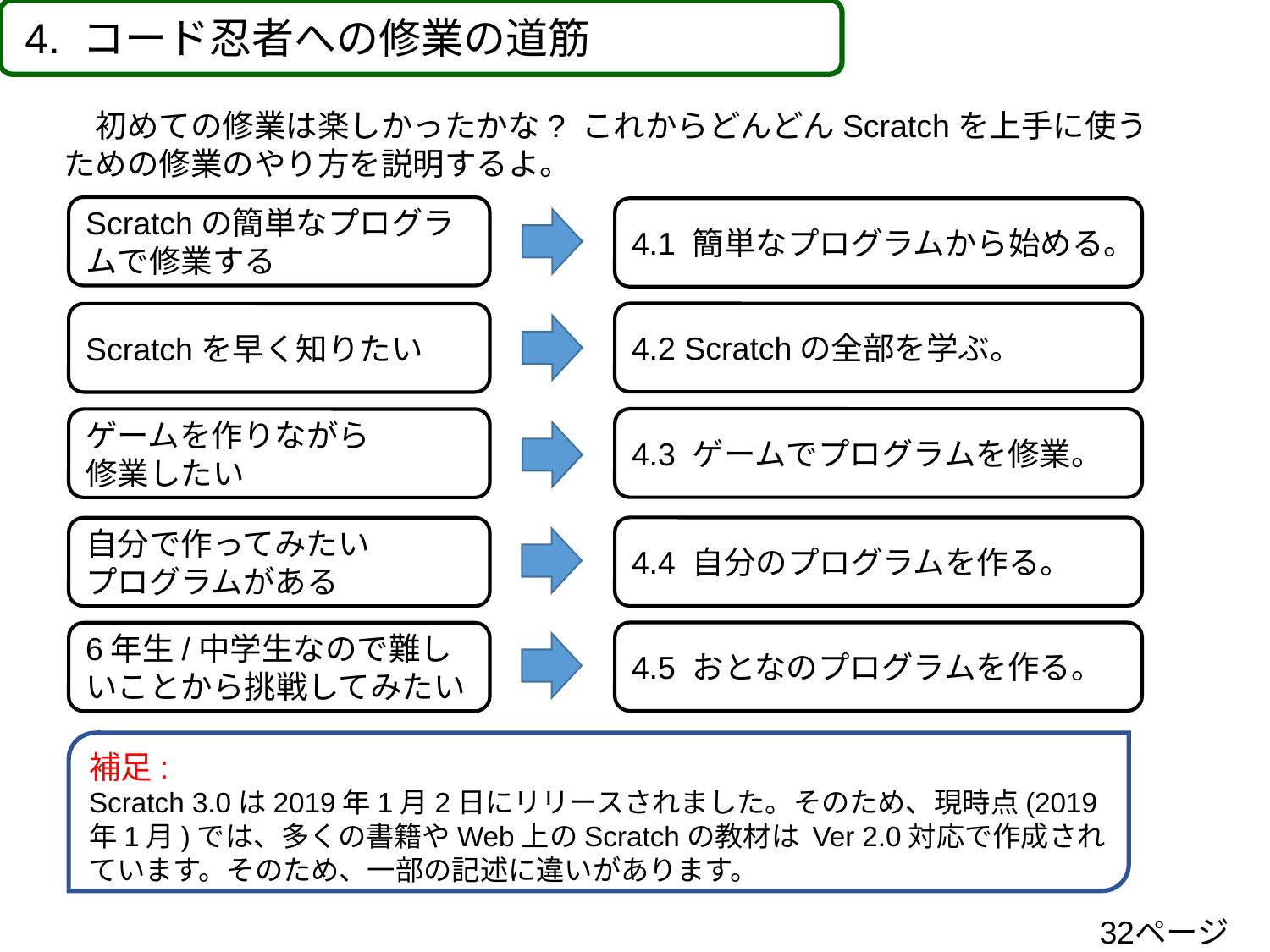

4. コード忍者への修業の道筋
　初めての修業は楽しかったかな? これからどんどんScratchを上手に使うための修業のやり方を説明するよ。
Scratchの簡単なプログラムで修業する
4.1 簡単なプログラムから始める。

4.2 Scratchの全部を学ぶ。
Scratchを早く知りたい

4.3 ゲームでプログラムを修業。
ゲームを作りながら
修業したい

4.4 自分のプログラムを作る。
自分で作ってみたい
プログラムがある

4.5 おとなのプログラムを作る。
6年生/中学生なので難しいことから挑戦してみたい

補足:
Scratch 3.0は2019年1月2日にリリースされました。そのため、現時点(2019年1月)では、多くの書籍やWeb上のScratchの教材は Ver 2.0対応で作成されています。そのため、一部の記述に違いがあります。
32ページ